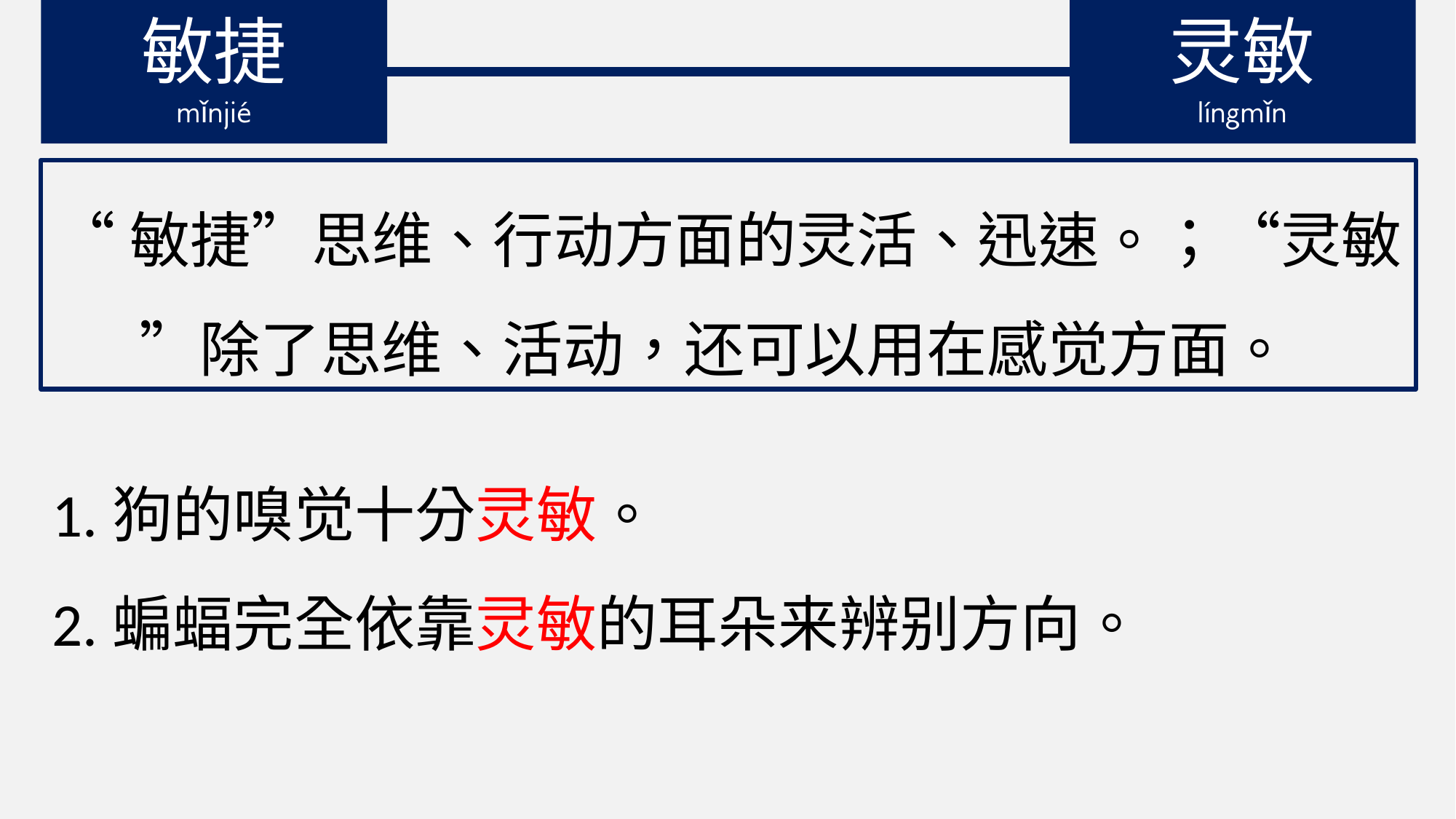

敏捷
mǐnjié

灵敏
língmǐn

“敏捷”思维、行动方面的灵活、迅速。；“灵敏”除了思维、活动，还可以用在感觉方面。
1.狗的嗅觉十分灵敏。
2.蝙蝠完全依靠灵敏的耳朵来辨别方向。